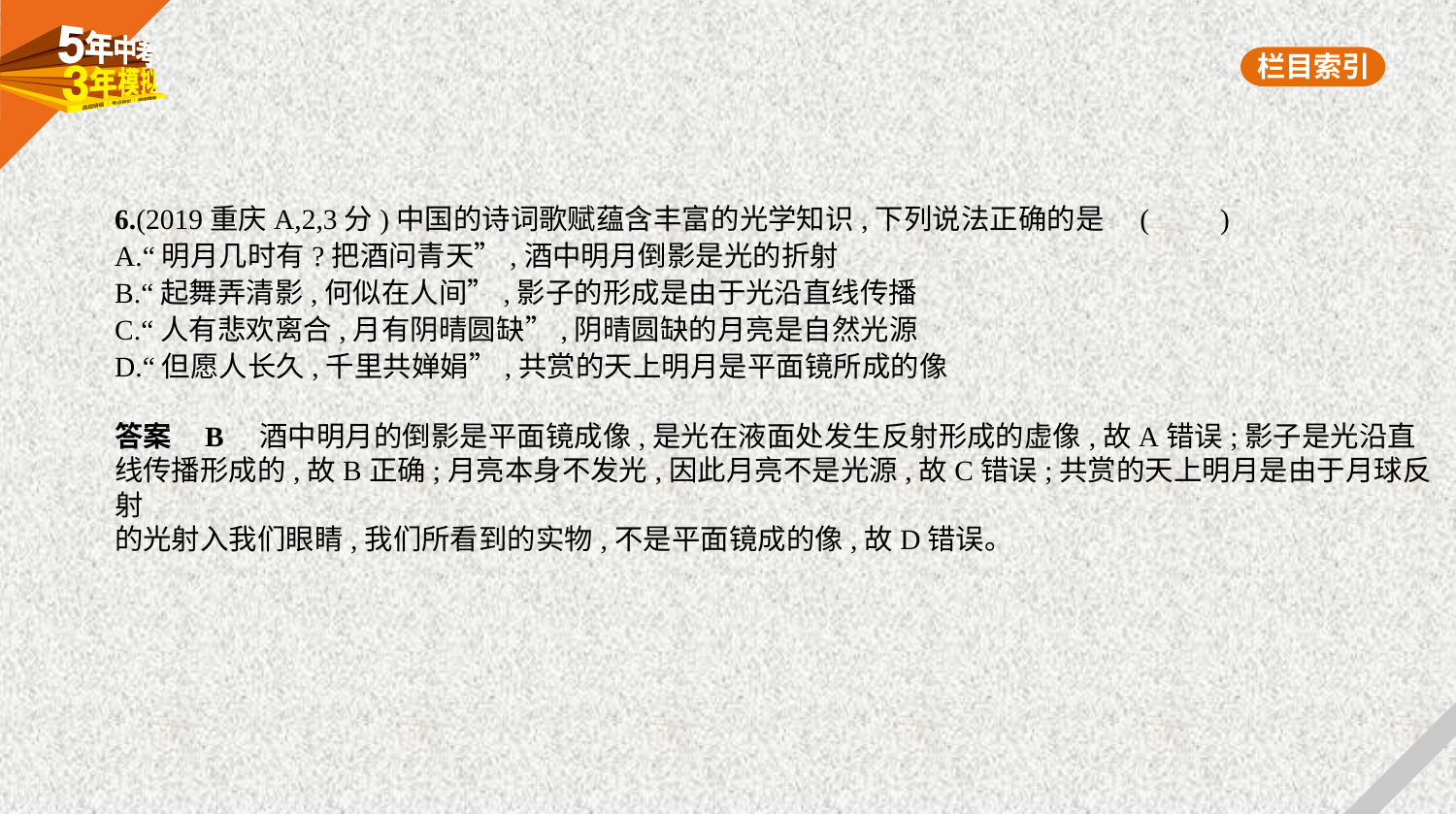

6.(2019重庆A,2,3分)中国的诗词歌赋蕴含丰富的光学知识,下列说法正确的是 (　　)
A.“明月几时有?把酒问青天”,酒中明月倒影是光的折射
B.“起舞弄清影,何似在人间”,影子的形成是由于光沿直线传播
C.“人有悲欢离合,月有阴晴圆缺”,阴晴圆缺的月亮是自然光源
D.“但愿人长久,千里共婵娟”,共赏的天上明月是平面镜所成的像
答案    B　酒中明月的倒影是平面镜成像,是光在液面处发生反射形成的虚像,故A错误;影子是光沿直
线传播形成的,故B正确;月亮本身不发光,因此月亮不是光源,故C错误;共赏的天上明月是由于月球反射
的光射入我们眼睛,我们所看到的实物,不是平面镜成的像,故D错误。